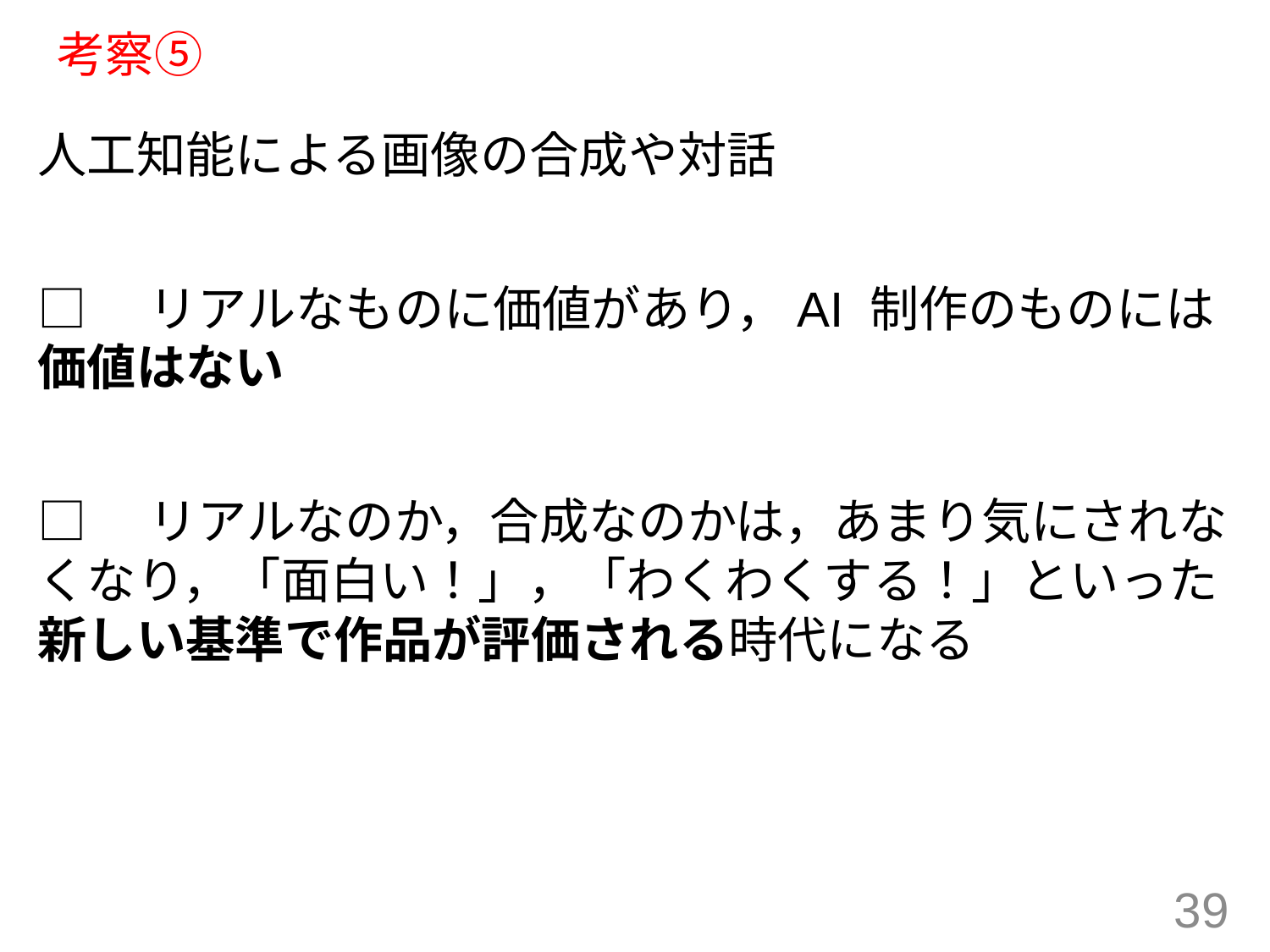

# 考察⑤
人工知能による画像の合成や対話

□　リアルなものに価値があり，AI 制作のものには価値はない

□　リアルなのか，合成なのかは，あまり気にされなくなり，「面白い！」，「わくわくする！」といった新しい基準で作品が評価される時代になる
39